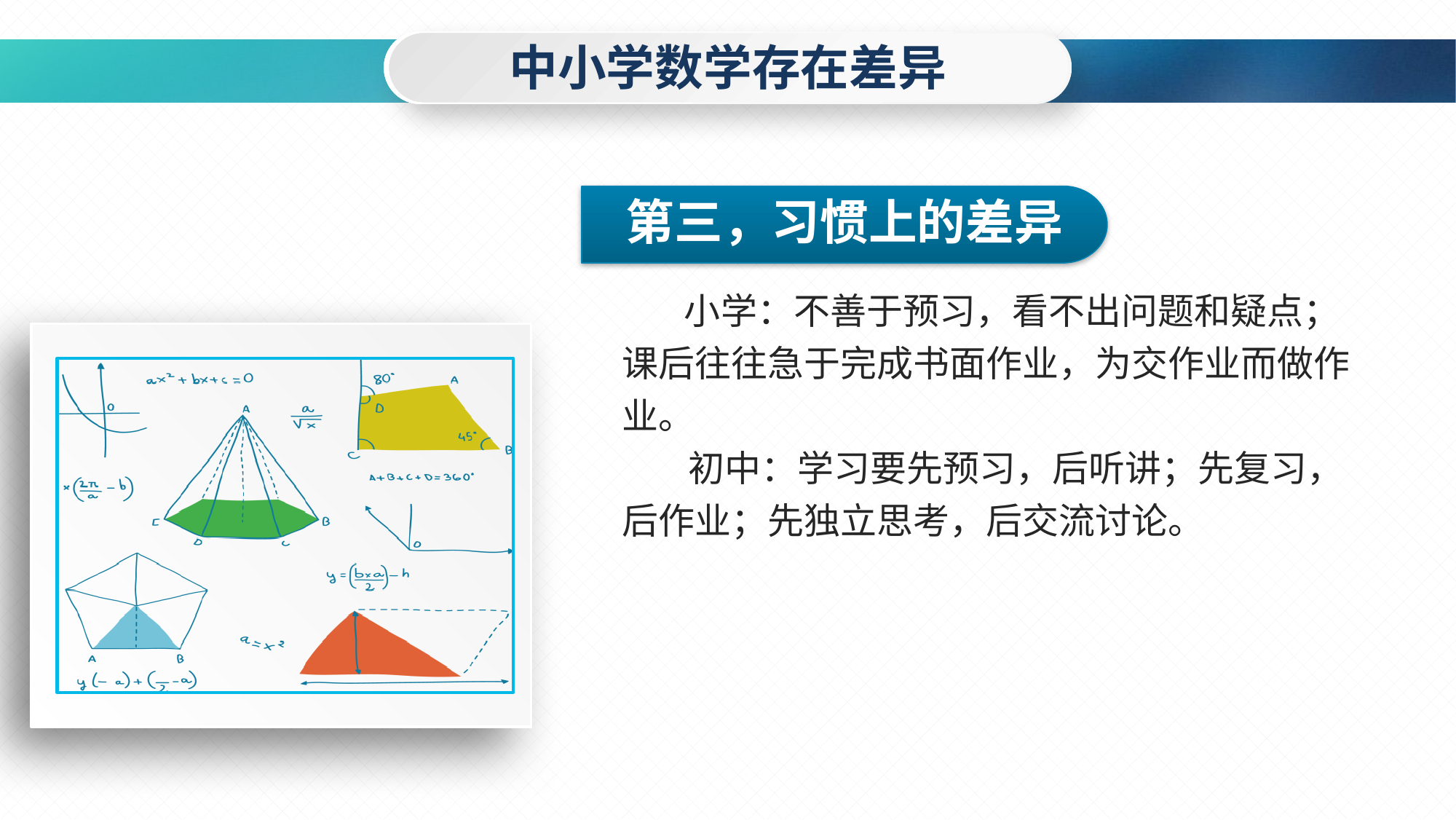

中小学数学存在差异
第三，习惯上的差异
        小学：不善于预习，看不出问题和疑点；课后往往急于完成书面作业，为交作业而做作业。
       初中：学习要先预习，后听讲；先复习，后作业；先独立思考，后交流讨论。